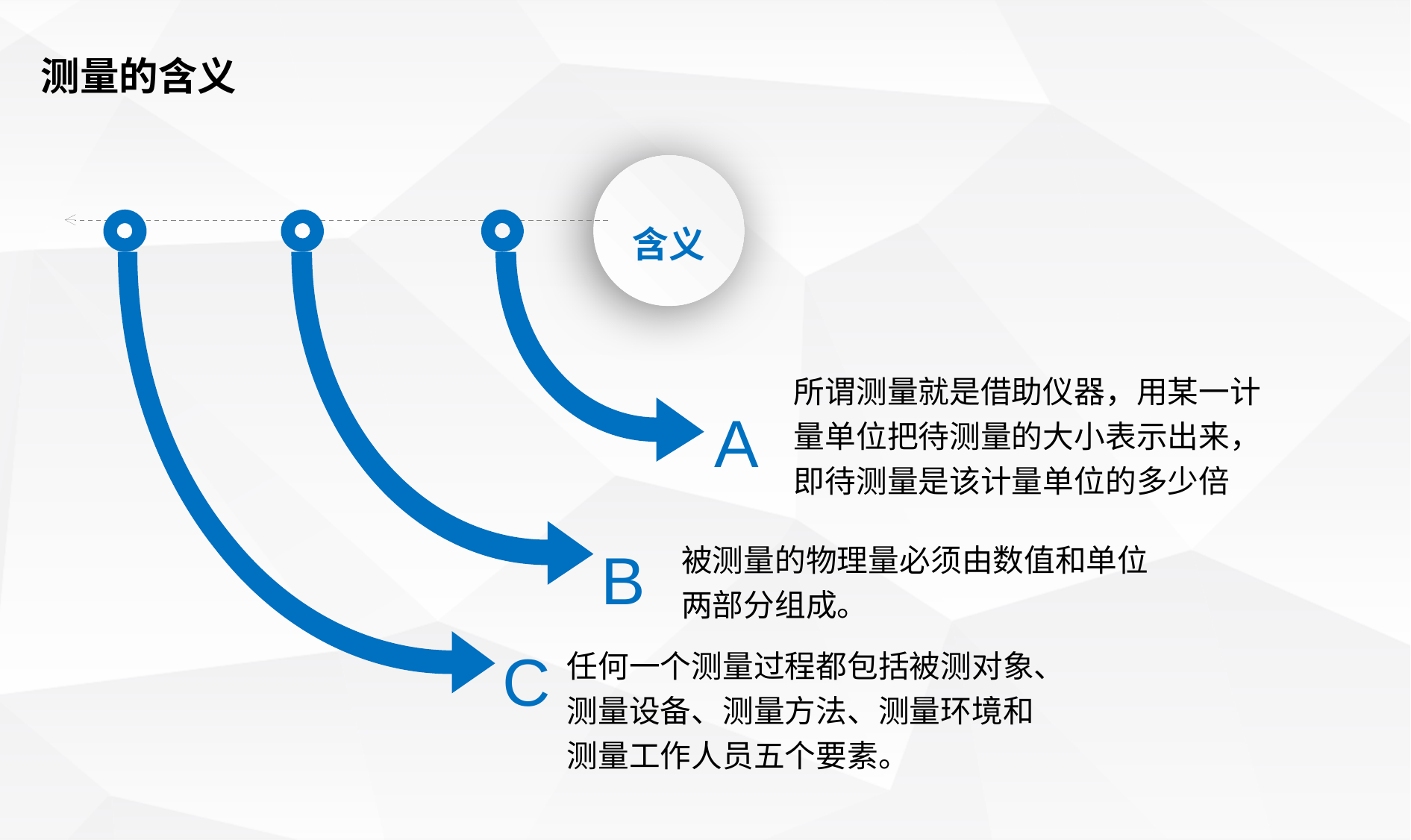

测量的含义
含义

所谓测量就是借助仪器，用某一计量单位把待测量的大小表示出来，即待测量是该计量单位的多少倍
A
被测量的物理量必须由数值和单位两部分组成。
B
任何一个测量过程都包括被测对象、测量设备、测量方法、测量环境和
测量工作人员五个要素。
C